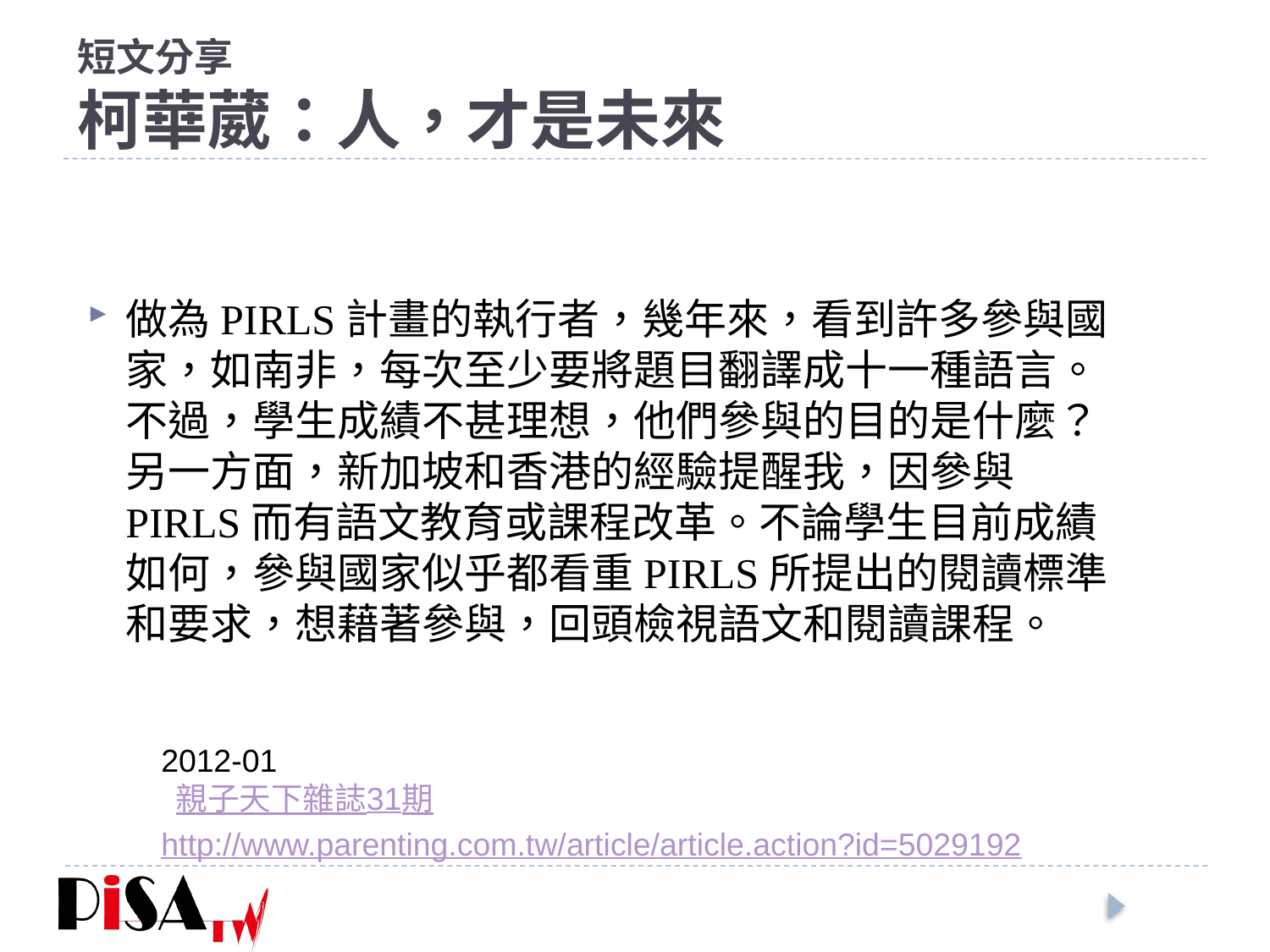

# 短文分享 柯華葳：人，才是未來
做為PIRLS計畫的執行者，幾年來，看到許多參與國家，如南非，每次至少要將題目翻譯成十一種語言。不過，學生成績不甚理想，他們參與的目的是什麼？另一方面，新加坡和香港的經驗提醒我，因參與PIRLS而有語文教育或課程改革。不論學生目前成績如何，參與國家似乎都看重PIRLS所提出的閱讀標準和要求，想藉著參與，回頭檢視語文和閱讀課程。
2012-01
 親子天下雜誌31期
http://www.parenting.com.tw/article/article.action?id=5029192